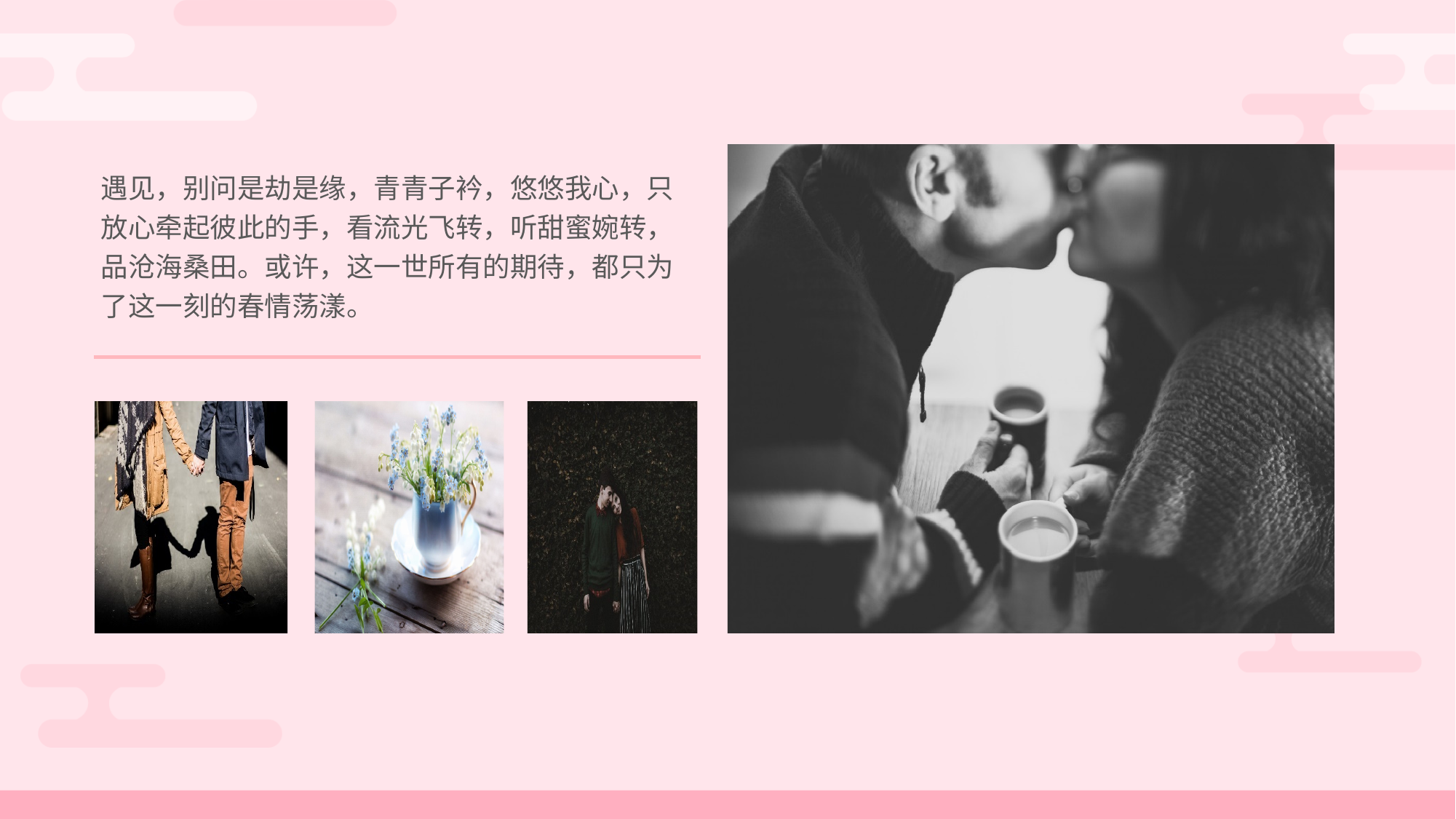

遇见，别问是劫是缘，青青子衿，悠悠我心，只放心牵起彼此的手，看流光飞转，听甜蜜婉转，品沧海桑田。或许，这一世所有的期待，都只为了这一刻的春情荡漾。